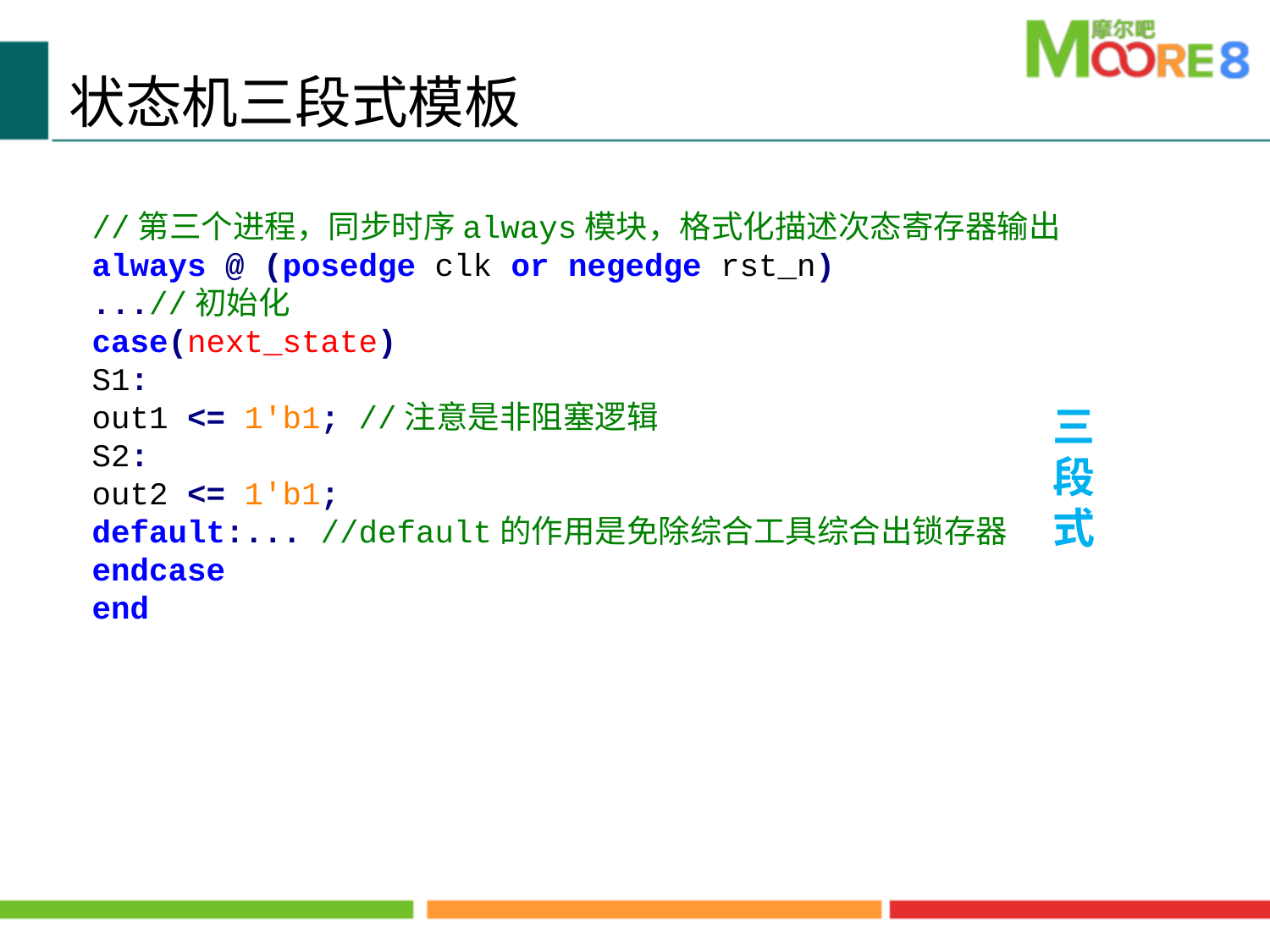

状态机三段式模板
//第三个进程，同步时序always模块，格式化描述次态寄存器输出
always @ (posedge clk or negedge rst_n)
...//初始化
case(next_state)
S1:
out1 <= 1'b1; //注意是非阻塞逻辑
S2:
out2 <= 1'b1;
default:... //default的作用是免除综合工具综合出锁存器
endcase
end
三
段
式